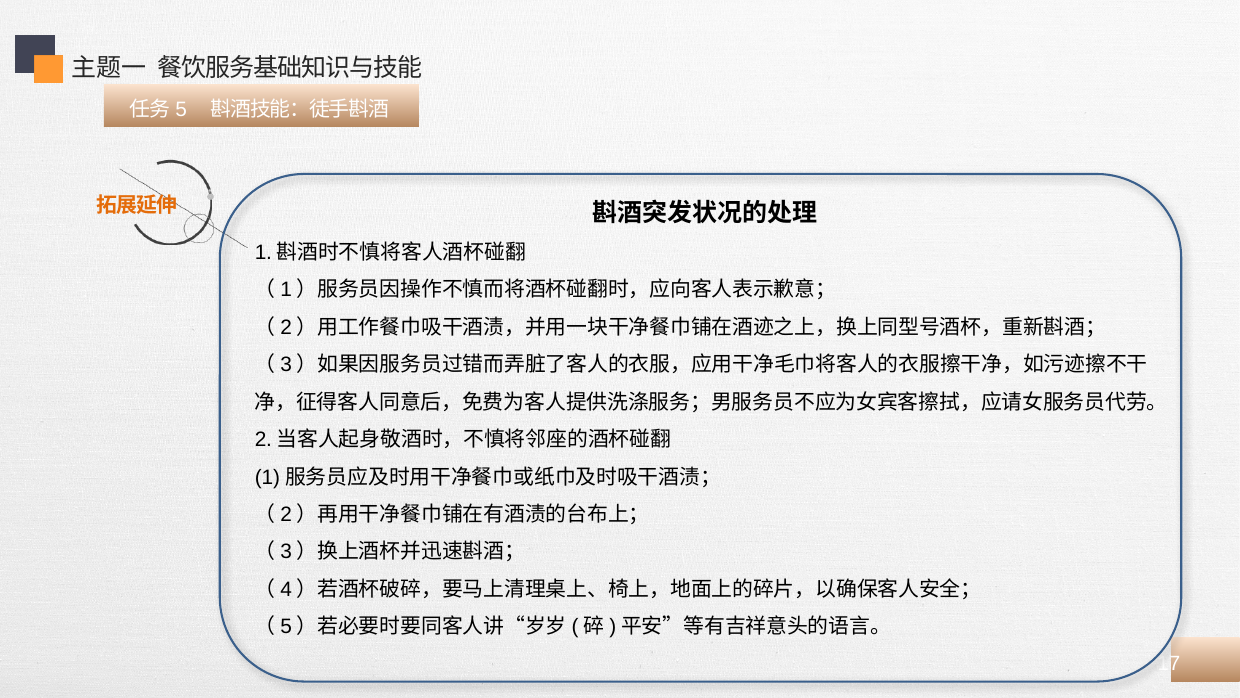

主题一  餐饮服务基础知识与技能

 任务5    斟酒技能：徒手斟酒

斟酒突发状况的处理
1.斟酒时不慎将客人酒杯碰翻
（1）服务员因操作不慎而将酒杯碰翻时，应向客人表示歉意；
（2）用工作餐巾吸干酒渍，并用一块干净餐巾铺在酒迹之上，换上同型号酒杯，重新斟酒；
（3）如果因服务员过错而弄脏了客人的衣服，应用干净毛巾将客人的衣服擦干净，如污迹擦不干净，征得客人同意后，免费为客人提供洗涤服务；男服务员不应为女宾客擦拭，应请女服务员代劳。
2.当客人起身敬酒时，不慎将邻座的酒杯碰翻
(1)服务员应及时用干净餐巾或纸巾及时吸干酒渍；
（2）再用干净餐巾铺在有酒渍的台布上；
（3）换上酒杯并迅速斟酒；
（4）若酒杯破碎，要马上清理桌上、椅上，地面上的碎片，以确保客人安全；
（5）若必要时要同客人讲“岁岁(碎)平安”等有吉祥意头的语言。